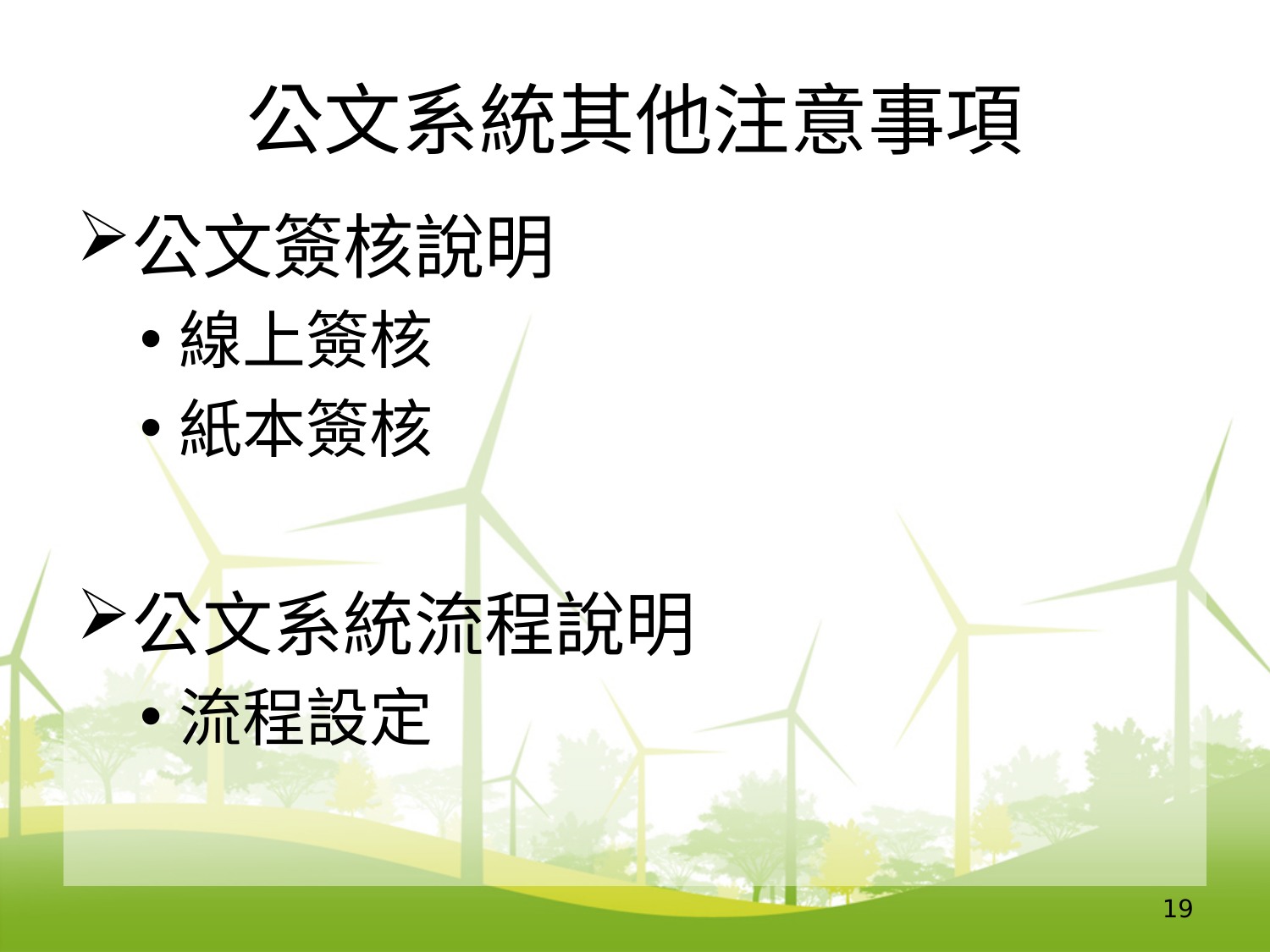

# 公文系統其他注意事項
公文簽核說明
線上簽核
紙本簽核

公文系統流程說明
流程設定
19